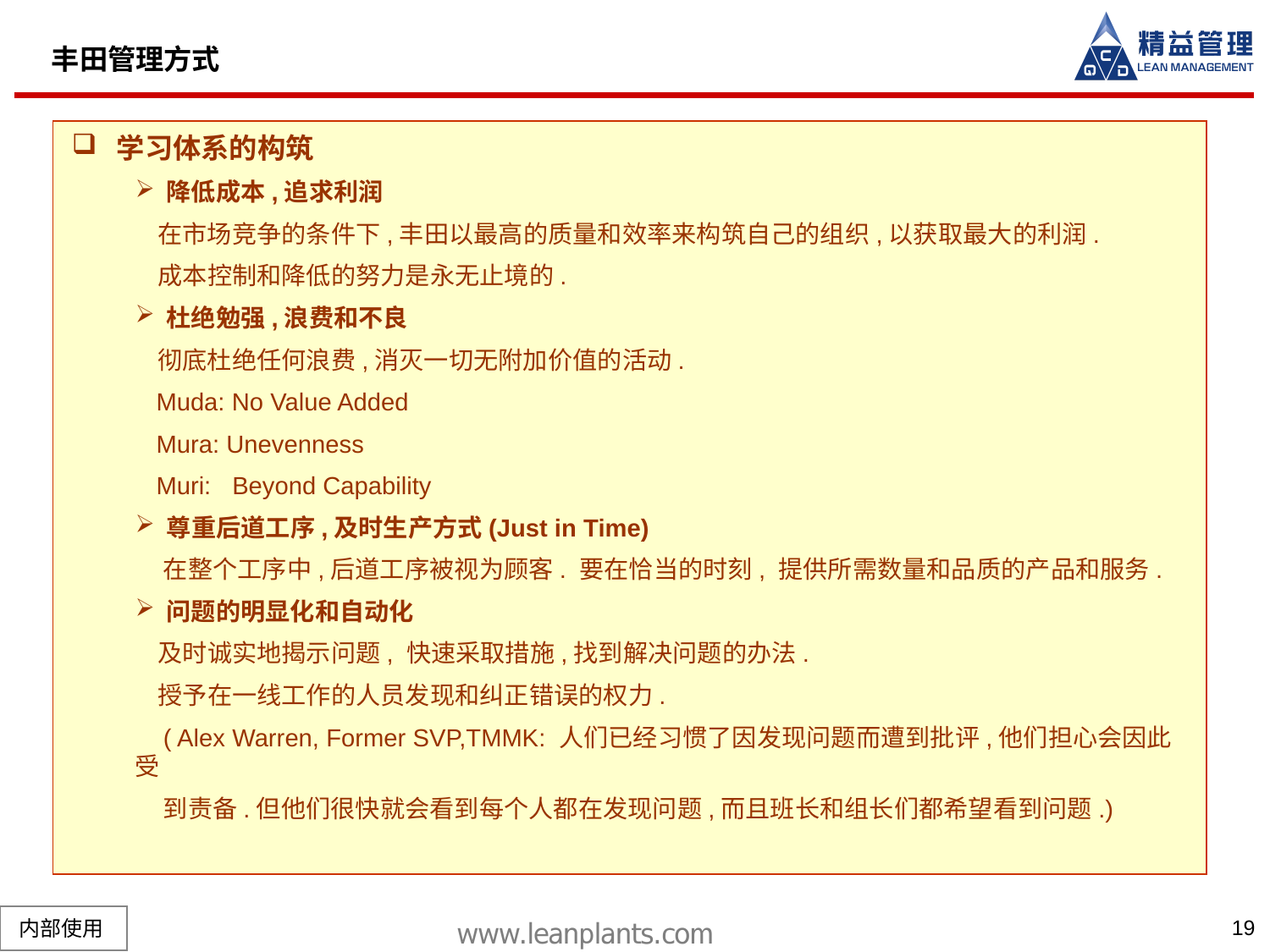

丰田管理方式
  学习体系的构筑
 降低成本,追求利润
   在市场竞争的条件下,丰田以最高的质量和效率来构筑自己的组织,以获取最大的利润.
   成本控制和降低的努力是永无止境的.
 杜绝勉强,浪费和不良
   彻底杜绝任何浪费,消灭一切无附加价值的活动.
   Muda: No Value Added
   Mura: Unevenness
   Muri:   Beyond Capability
 尊重后道工序,及时生产方式(Just in Time)
    在整个工序中,后道工序被视为顾客. 要在恰当的时刻, 提供所需数量和品质的产品和服务.
 问题的明显化和自动化
   及时诚实地揭示问题, 快速采取措施,找到解决问题的办法.
   授予在一线工作的人员发现和纠正错误的权力.
    ( Alex Warren, Former SVP,TMMK: 人们已经习惯了因发现问题而遭到批评,他们担心会因此受
    到责备.但他们很快就会看到每个人都在发现问题,而且班长和组长们都希望看到问题.)

内部使用